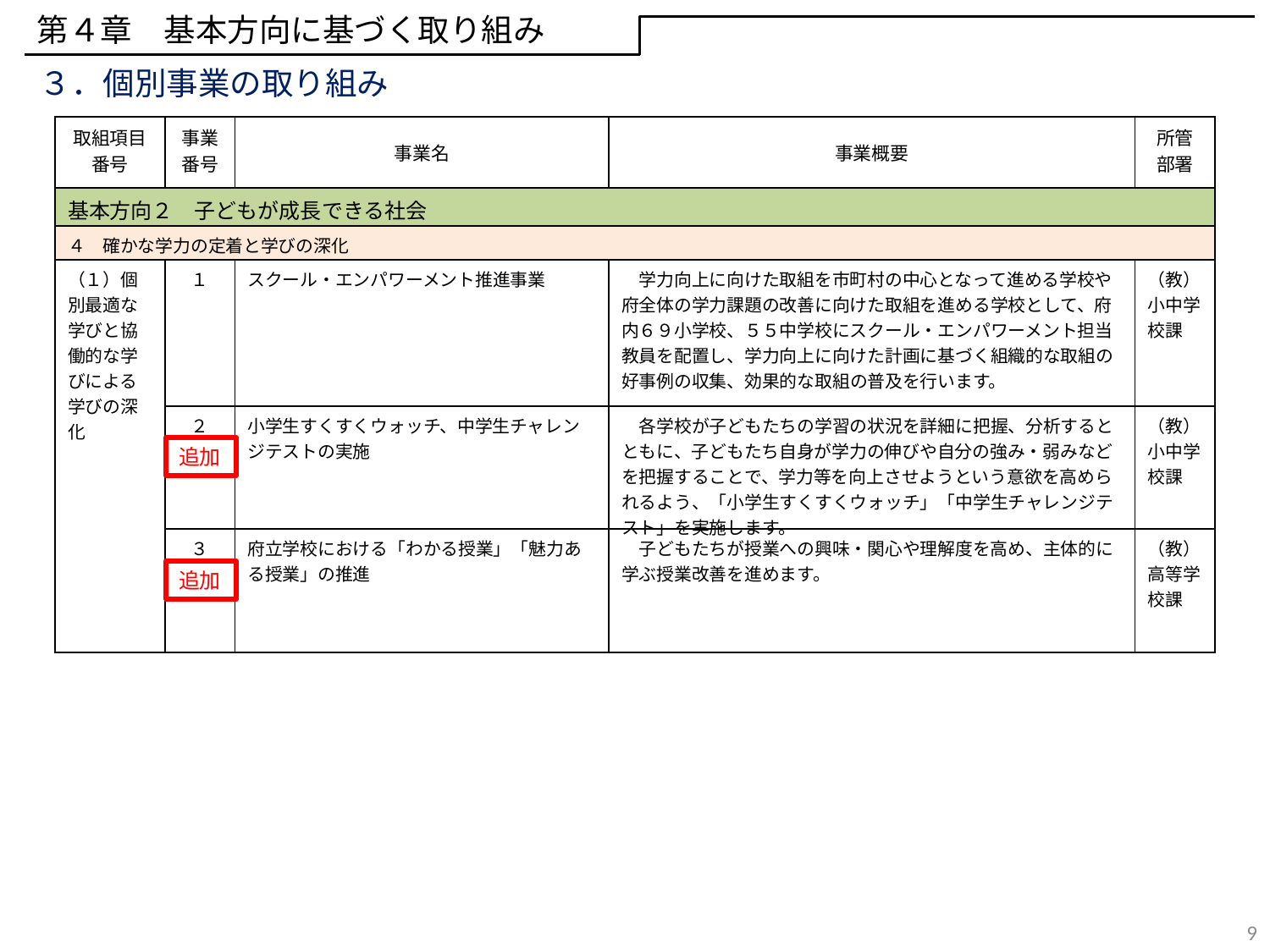

第４章　基本方向に基づく取り組み
３．個別事業の取り組み
| 取組項目 番号 | 事業 番号 | 事業名 | 事業概要 | 所管 部署 |
| --- | --- | --- | --- | --- |
| 基本方向２　子どもが成長できる社会 |  |  |  |  |
| ４　確かな学力の定着と学びの深化 |  |  |  |  |
| （１）個別最適な学びと協働的な学びによる学びの深化 | １ | スクール・エンパワーメント推進事業 | 学力向上に向けた取組を市町村の中心となって進める学校や府全体の学力課題の改善に向けた取組を進める学校として、府内６９小学校、５５中学校にスクール・エンパワーメント担当教員を配置し、学力向上に向けた計画に基づく組織的な取組の好事例の収集、効果的な取組の普及を行います。 | （教）小中学校課 |
|  | ２ | 小学生すくすくウォッチ、中学生チャレンジテストの実施 | 各学校が子どもたちの学習の状況を詳細に把握、分析するとともに、子どもたち自身が学力の伸びや自分の強み・弱みなどを把握することで、学力等を向上させようという意欲を高められるよう、「小学生すくすくウォッチ」「中学生チャレンジテスト」を実施します。 | （教）小中学校課 |
|  | ３ | 府立学校における「わかる授業」「魅力ある授業」の推進 | 子どもたちが授業への興味・関心や理解度を高め、主体的に学ぶ授業改善を進めます。 | （教）高等学校課 |
追加
追加
9